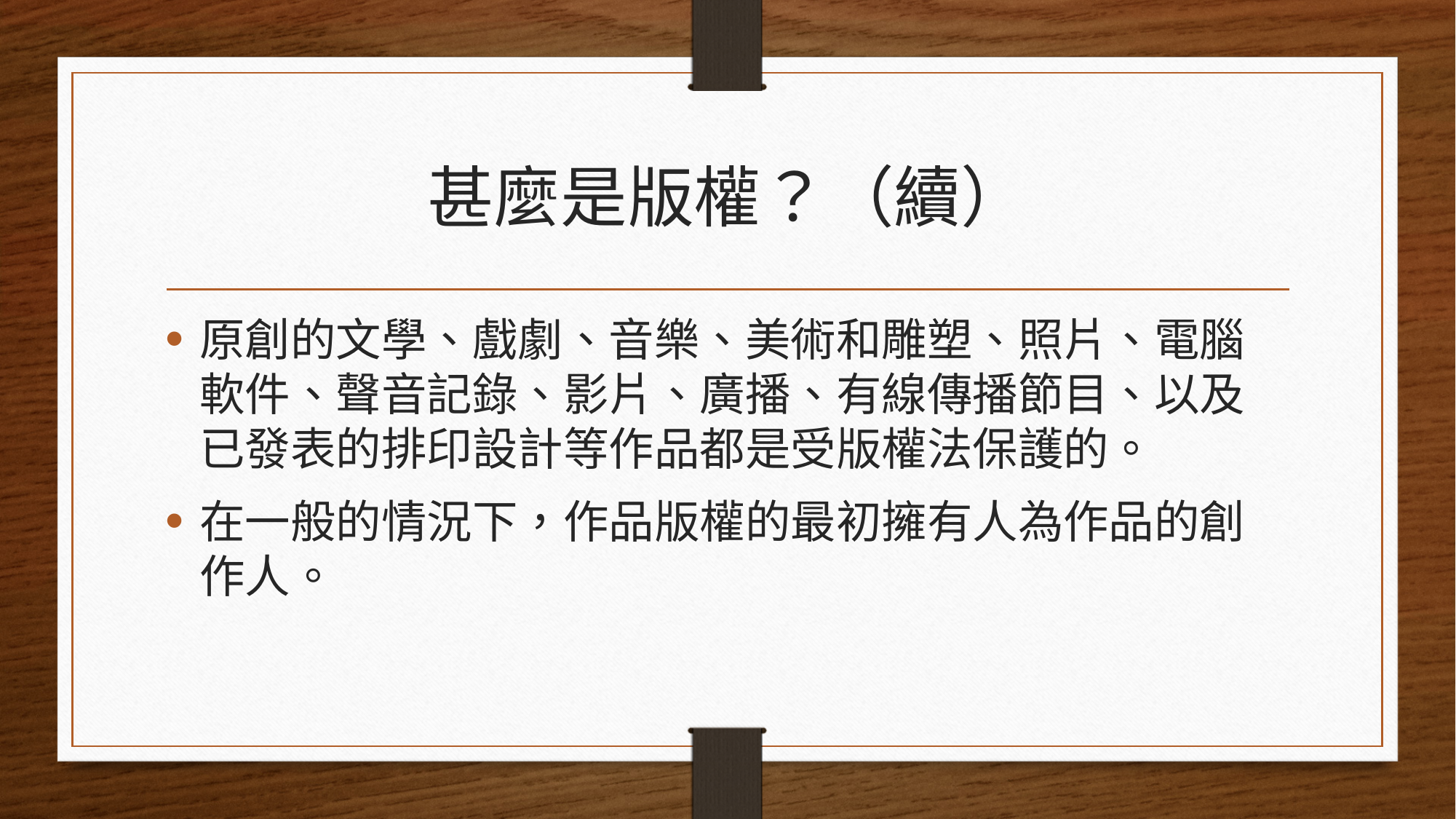

# 甚麼是版權？（續）
原創的文學、戲劇、音樂、美術和雕塑、照片、電腦軟件、聲音記錄、影片、廣播、有線傳播節目、以及已發表的排印設計等作品都是受版權法保護的。
在一般的情況下，作品版權的最初擁有人為作品的創作人。